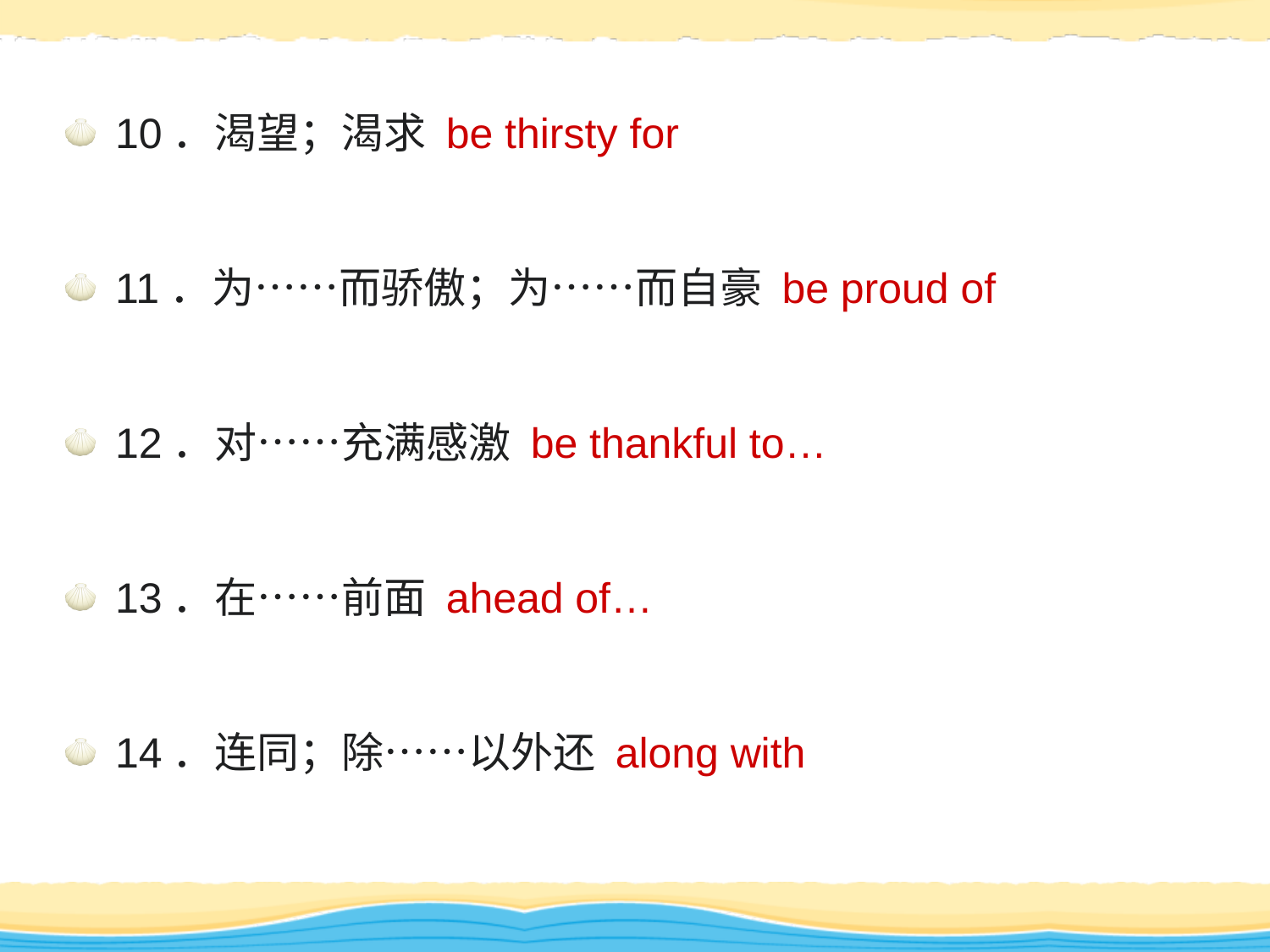

10．渴望；渴求 be thirsty for

11．为……而骄傲；为……而自豪 be proud of

12．对……充满感激 be thankful to…

13．在……前面 ahead of…

14．连同；除……以外还 along with